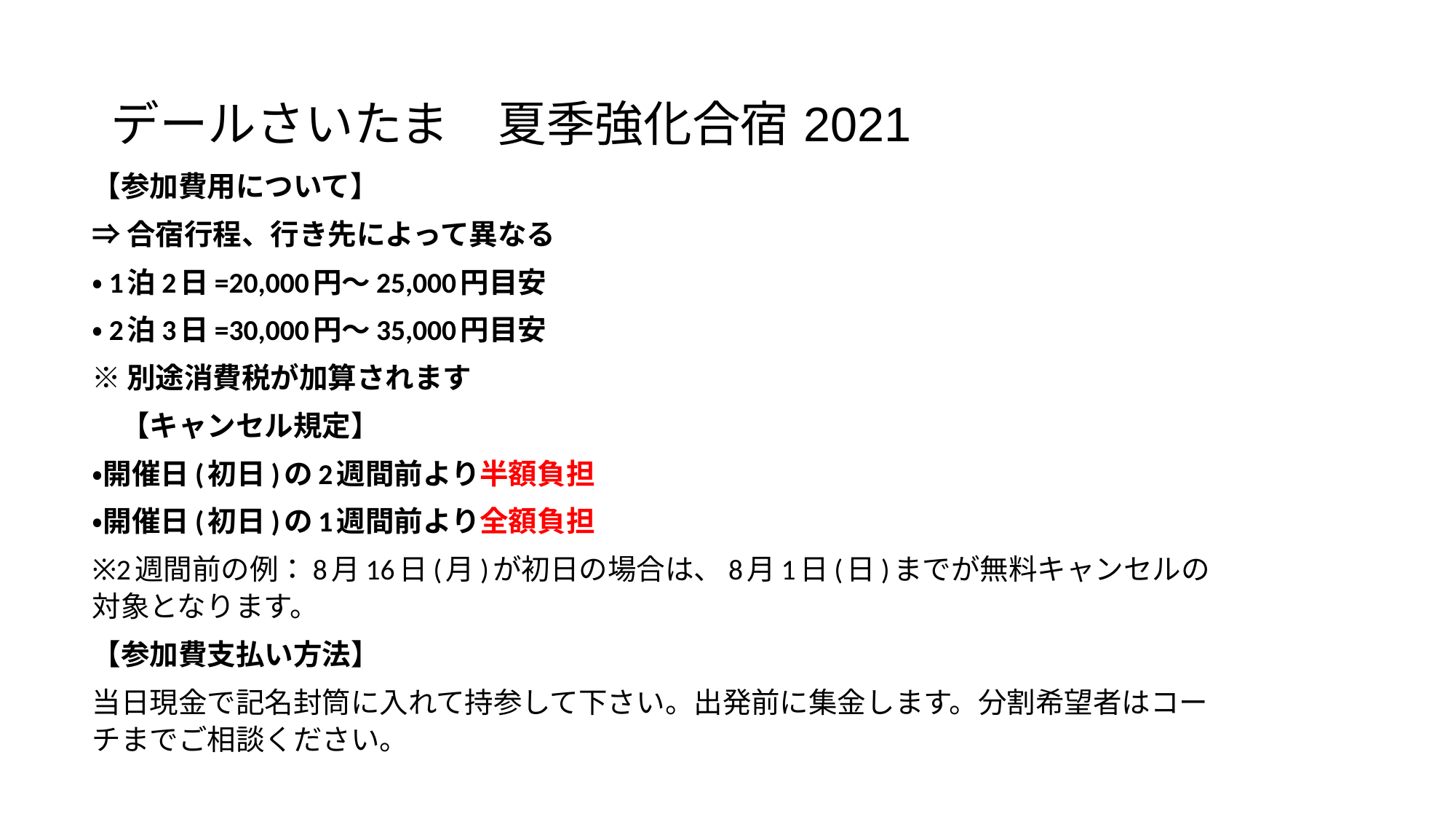

# デールさいたま　夏季強化合宿2021
【参加費用について】
⇒合宿行程、行き先によって異なる
・1泊2日=20,000円～25,000円目安
・2泊3日=30,000円～35,000円目安
※別途消費税が加算されます
　【キャンセル規定】
・開催日(初日)の2週間前より半額負担
・開催日(初日)の1週間前より全額負担
※2週間前の例：8月16日(月)が初日の場合は、8月1日(日)までが無料キャンセルの対象となります。
【参加費支払い方法】
当日現金で記名封筒に入れて持参して下さい。出発前に集金します。分割希望者はコーチまでご相談ください。